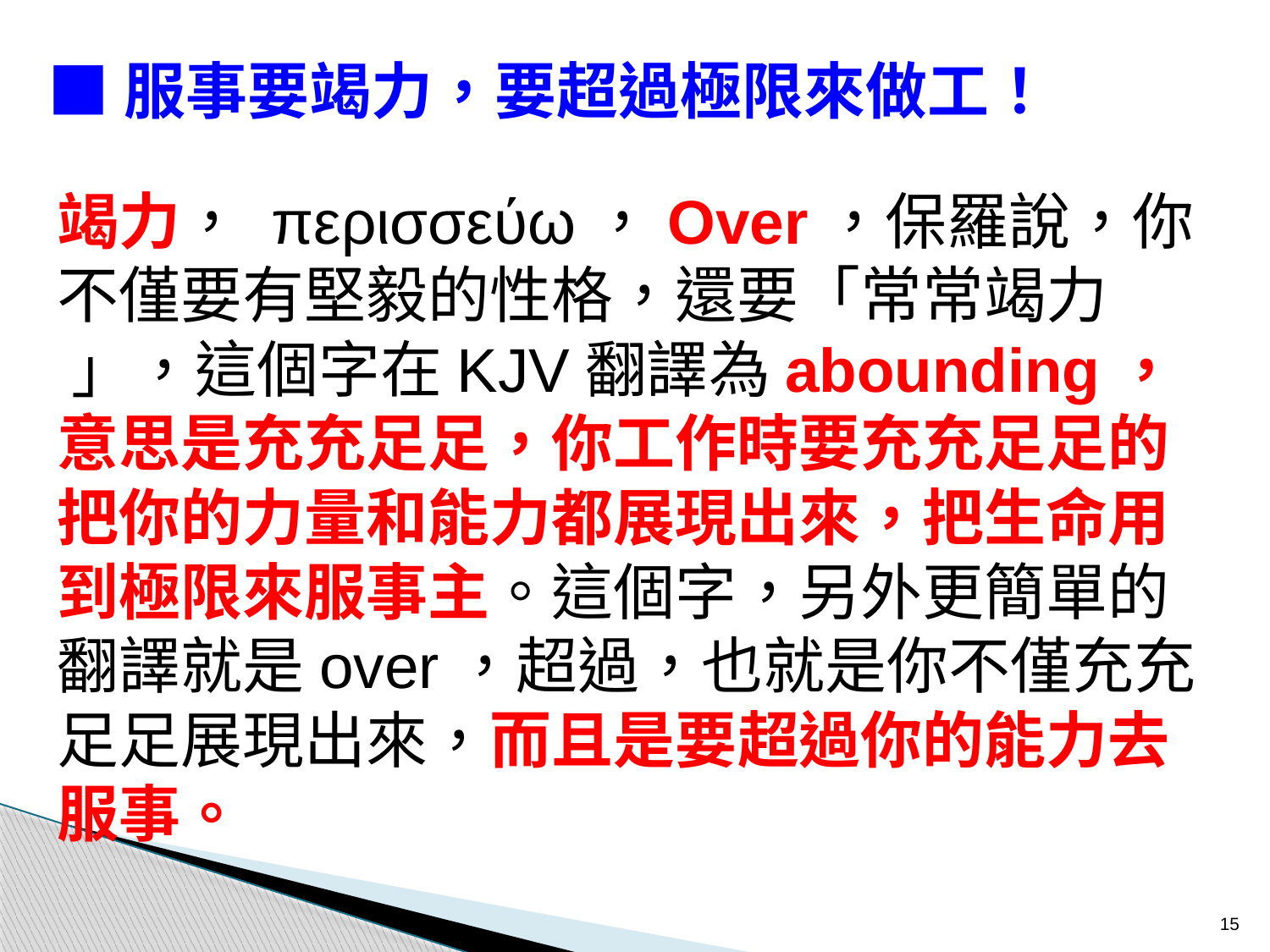

■服事要竭力，要超過極限來做工！
竭力， περισσεύω，Over，保羅說，你不僅要有堅毅的性格，還要「常常竭力 」，這個字在KJV翻譯為abounding，意思是充充足足，你工作時要充充足足的把你的力量和能力都展現出來，把生命用到極限來服事主。這個字，另外更簡單的翻譯就是over，超過，也就是你不僅充充足足展現出來，而且是要超過你的能力去服事。
15